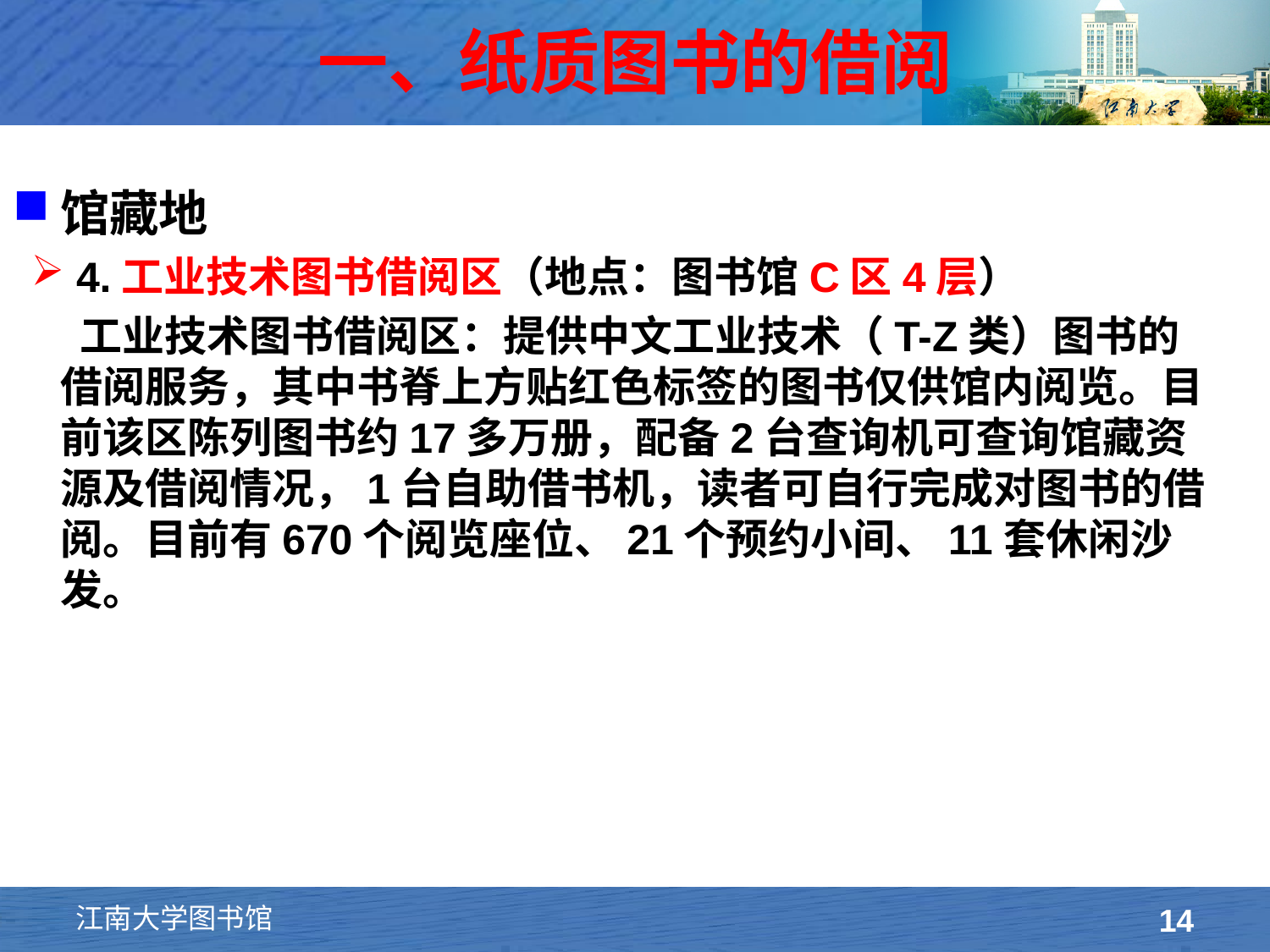

# 一、纸质图书的借阅
馆藏地
4.工业技术图书借阅区（地点：图书馆C区4层）
      工业技术图书借阅区：提供中文工业技术（T-Z类）图书的借阅服务，其中书脊上方贴红色标签的图书仅供馆内阅览。目前该区陈列图书约17多万册，配备2台查询机可查询馆藏资源及借阅情况，1台自助借书机，读者可自行完成对图书的借阅。目前有670个阅览座位、21个预约小间、11套休闲沙发。